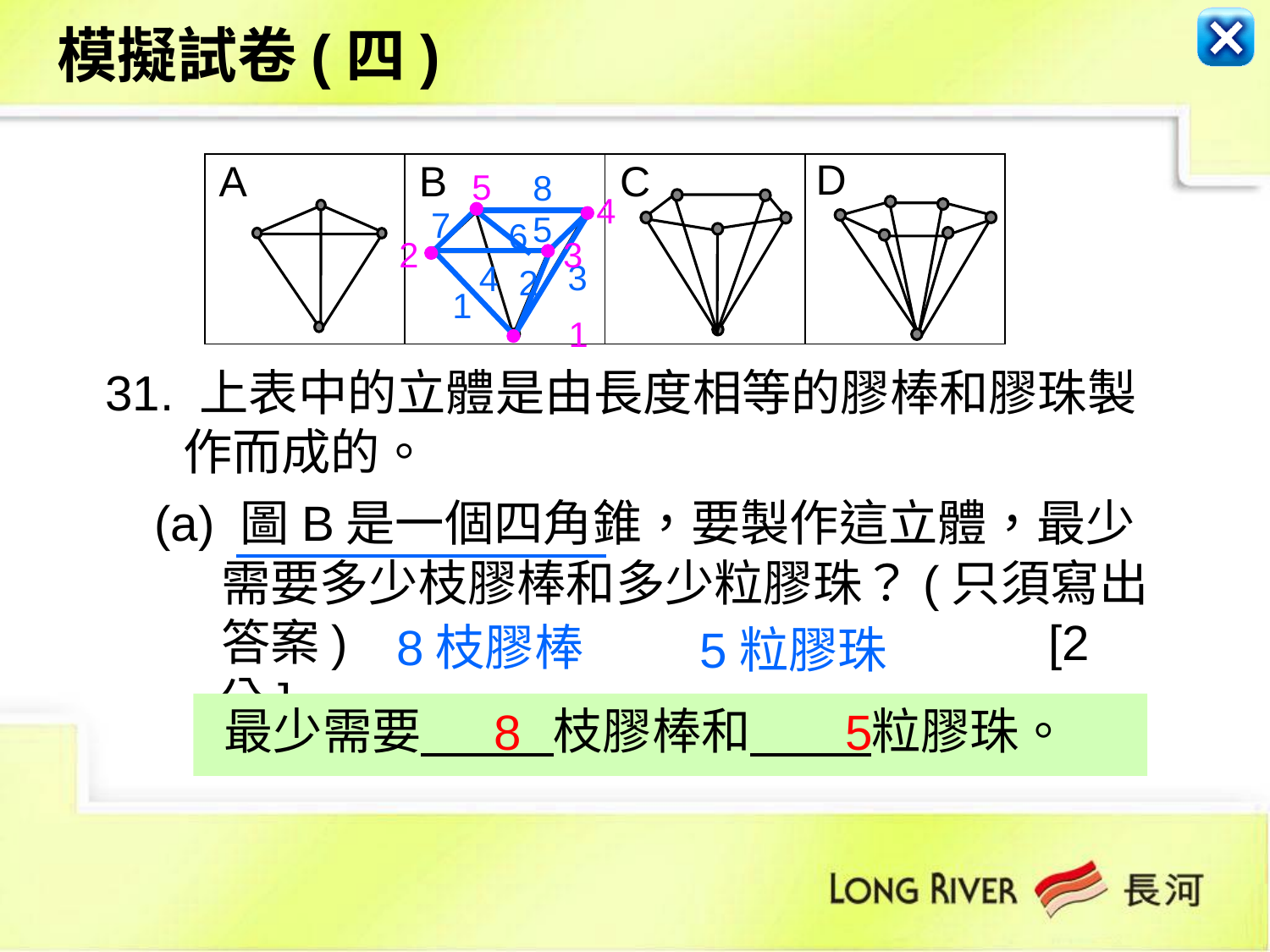

模擬試卷(四)
D
A
B
C
|  |  |  |  |
| --- | --- | --- | --- |
5
8
4

7

5

6
2
3

3
4
2
1
1

31. 上表中的立體是由長度相等的膠棒和膠珠製
      作而成的。
(a) 圖B是一個四角錐，要製作這立體，最少
     需要多少枝膠棒和多少粒膠珠？(只須寫出
     答案)                                                   [2分]
8枝膠棒
5粒膠珠
最少需要            枝膠棒和           粒膠珠。
8
5